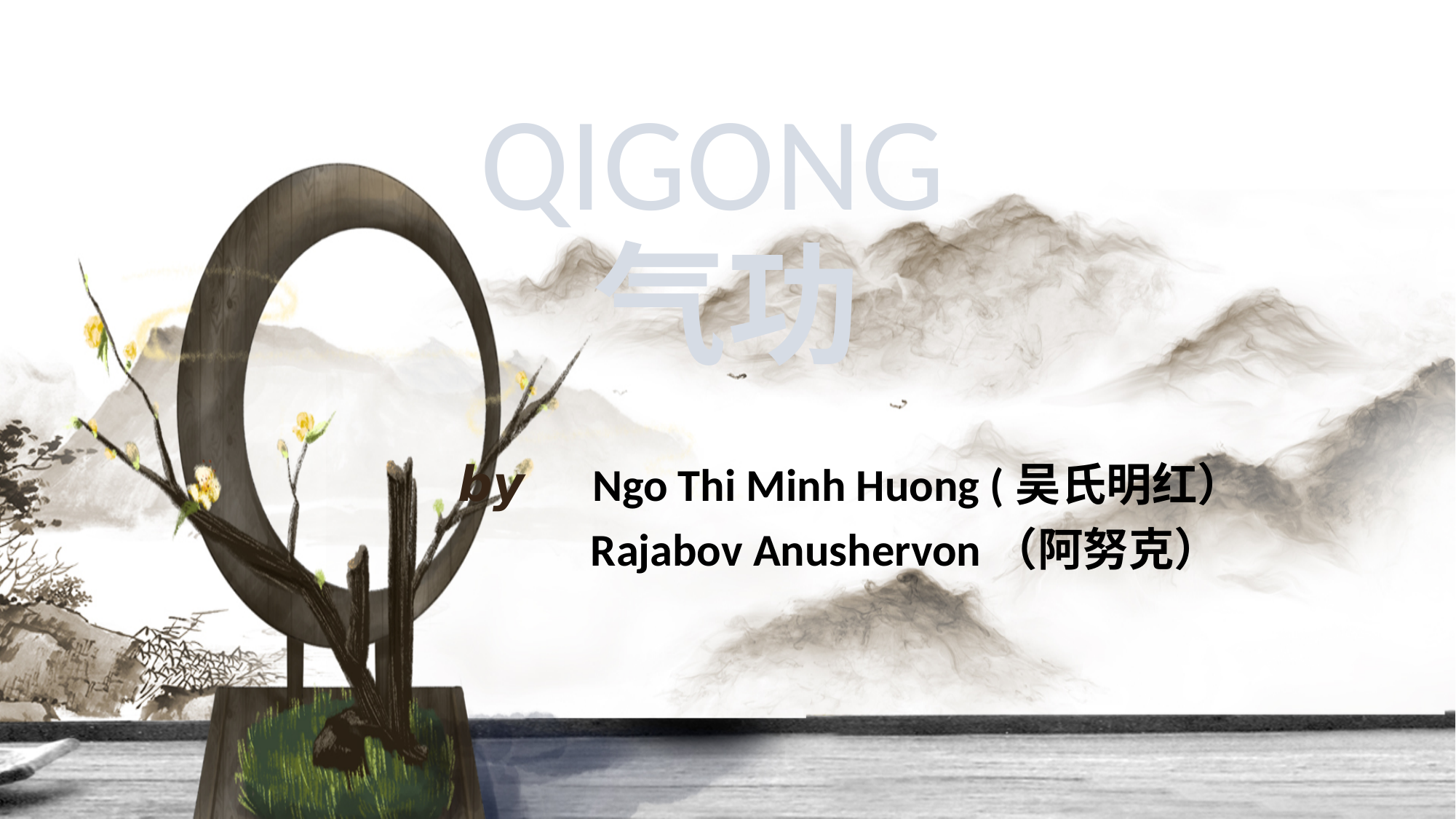

# QIGONG 气功
by    Ngo Thi Minh Huong (吴氏明红）
	Rajabov Anushervon（阿努克）